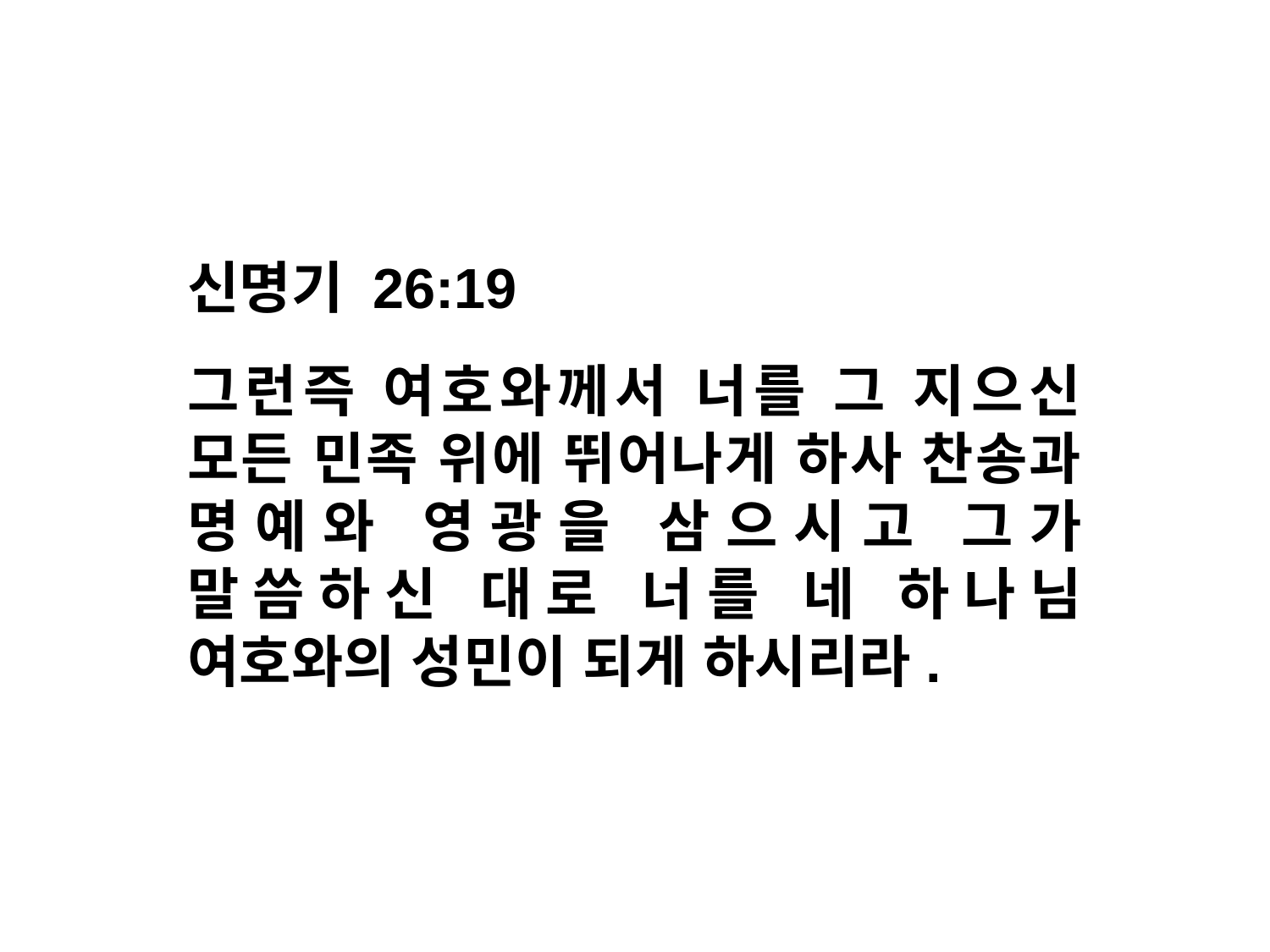

신명기 26:19
그런즉 여호와께서 너를 그 지으신 모든 민족 위에 뛰어나게 하사 찬송과 명예와 영광을 삼으시고 그가 말씀하신 대로 너를 네 하나님 여호와의 성민이 되게 하시리라.